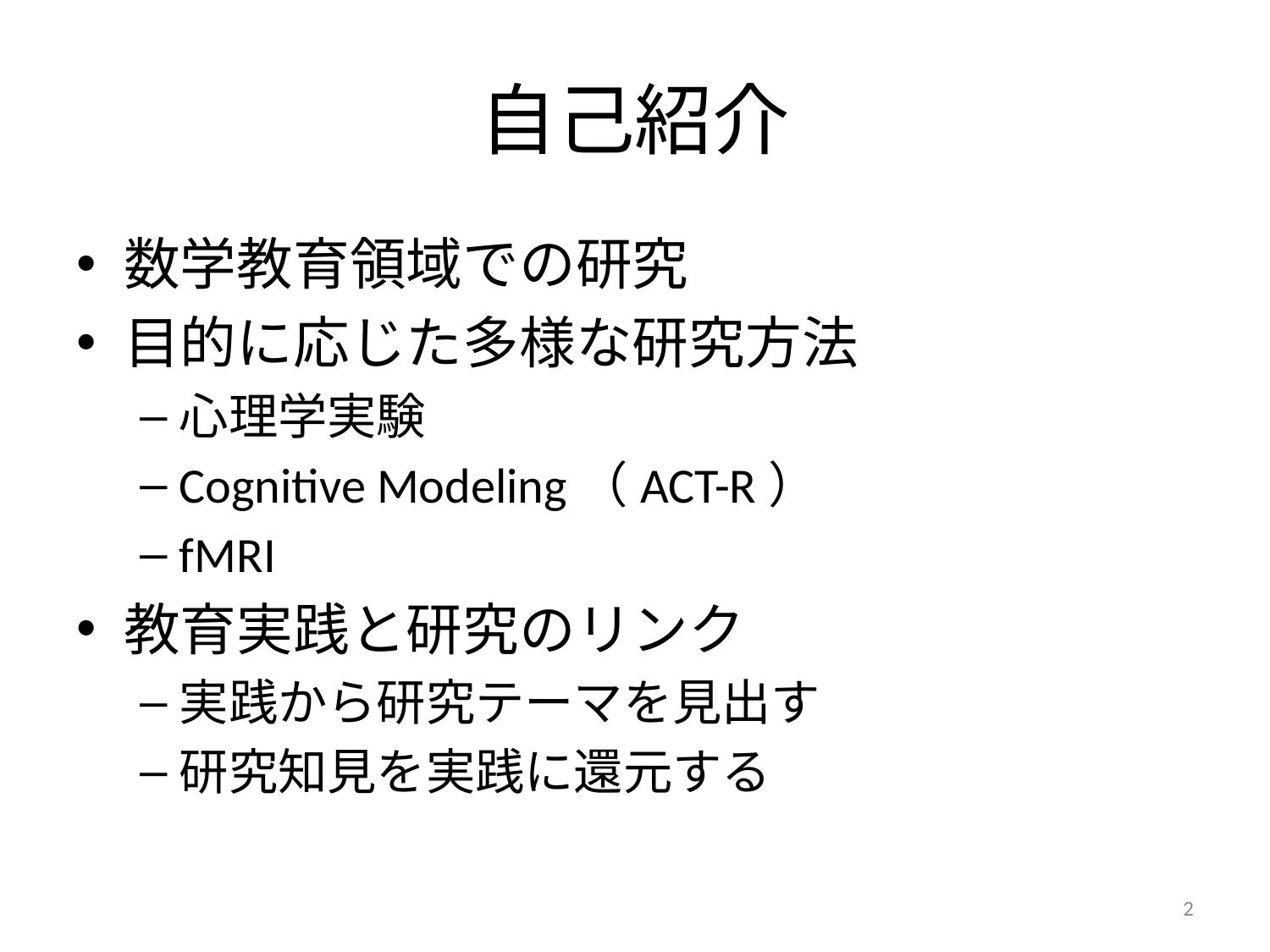

# 自己紹介
数学教育領域での研究
目的に応じた多様な研究方法
心理学実験
Cognitive Modeling（ACT-R）
fMRI
教育実践と研究のリンク
実践から研究テーマを見出す
研究知見を実践に還元する
2